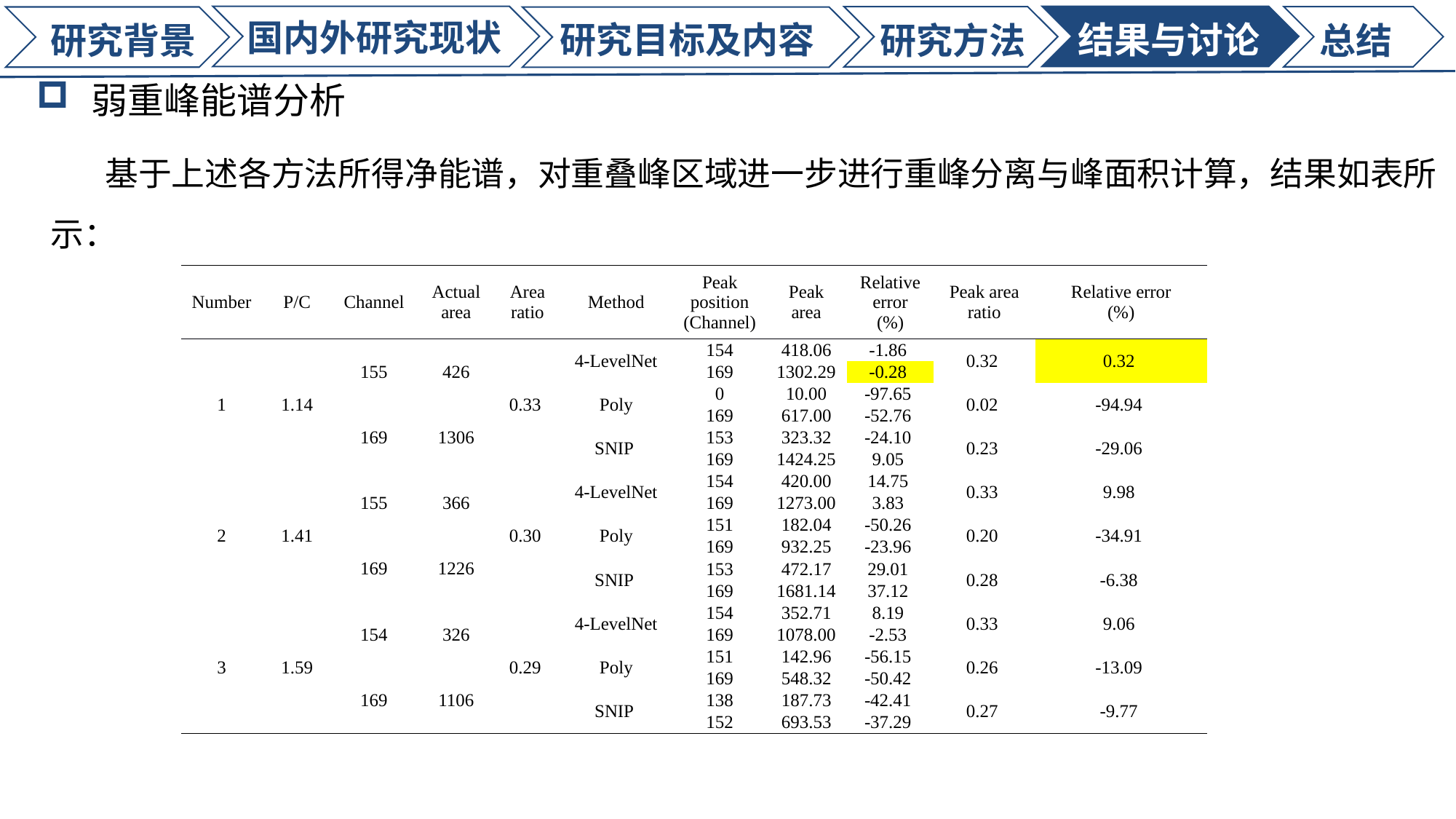

国内外研究现状
研究目标及内容
结果与讨论
研究背景
研究方法
总结
弱重峰能谱分析
基于上述各方法所得净能谱，对重叠峰区域进一步进行重峰分离与峰面积计算，结果如表所示：
| Number | P/C | Channel | Actual area | Area ratio | Method | Peak position (Channel) | Peak area | Relative error (%) | Peak area ratio | Relative error (%) |
| --- | --- | --- | --- | --- | --- | --- | --- | --- | --- | --- |
| 1 | 1.14 | 155 | 426 | 0.33 | 4-LevelNet | 154 | 418.06 | -1.86 | 0.32 | 0.32 |
|  |  |  |  |  |  | 169 | 1302.29 | -0.28 |  |  |
|  |  |  |  |  | Poly | 0 | 10.00 | -97.65 | 0.02 | -94.94 |
|  |  | 169 | 1306 |  |  | 169 | 617.00 | -52.76 |  |  |
|  |  |  |  |  | SNIP | 153 | 323.32 | -24.10 | 0.23 | -29.06 |
|  |  |  |  |  |  | 169 | 1424.25 | 9.05 |  |  |
| 2 | 1.41 | 155 | 366 | 0.30 | 4-LevelNet | 154 | 420.00 | 14.75 | 0.33 | 9.98 |
|  |  |  |  |  |  | 169 | 1273.00 | 3.83 |  |  |
|  |  |  |  |  | Poly | 151 | 182.04 | -50.26 | 0.20 | -34.91 |
|  |  | 169 | 1226 |  |  | 169 | 932.25 | -23.96 |  |  |
|  |  |  |  |  | SNIP | 153 | 472.17 | 29.01 | 0.28 | -6.38 |
|  |  |  |  |  |  | 169 | 1681.14 | 37.12 |  |  |
| 3 | 1.59 | 154 | 326 | 0.29 | 4-LevelNet | 154 | 352.71 | 8.19 | 0.33 | 9.06 |
|  |  |  |  |  |  | 169 | 1078.00 | -2.53 |  |  |
|  |  |  |  |  | Poly | 151 | 142.96 | -56.15 | 0.26 | -13.09 |
|  |  | 169 | 1106 |  |  | 169 | 548.32 | -50.42 |  |  |
|  |  |  |  |  | SNIP | 138 | 187.73 | -42.41 | 0.27 | -9.77 |
|  |  |  |  |  |  | 152 | 693.53 | -37.29 |  |  |